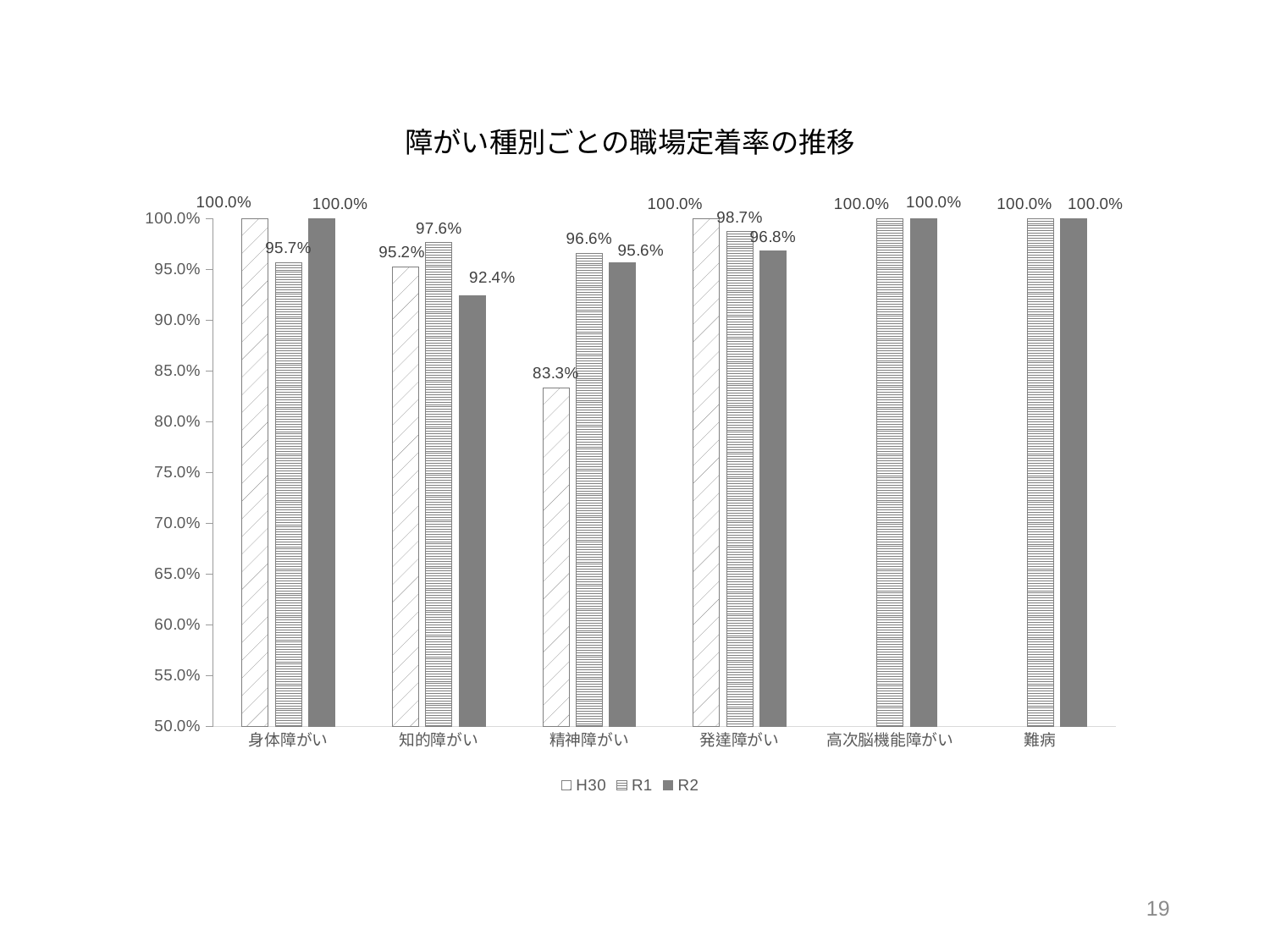

障がい種別ごとの職場定着率の推移

### Chart:

| Category | H30 | R1 | R2 |
|---|---|---|---|
| 身体障がい | 1.0 | 0.9565217391304348 | 1.0 |
| 知的障がい | 0.9523809523809523 | 0.9759450171821306 | 0.9238329238329238 |
| 精神障がい | 0.8333333333333334 | 0.965625 | 0.95625 |
| 発達障がい | 1.0 | 0.9871244635193133 | 0.9675675675675676 |
| 高次脳機能障がい | 0.0 | 1.0 | 1.0 |
| 難病 | 0.0 | 1.0 | 1.0 |
19